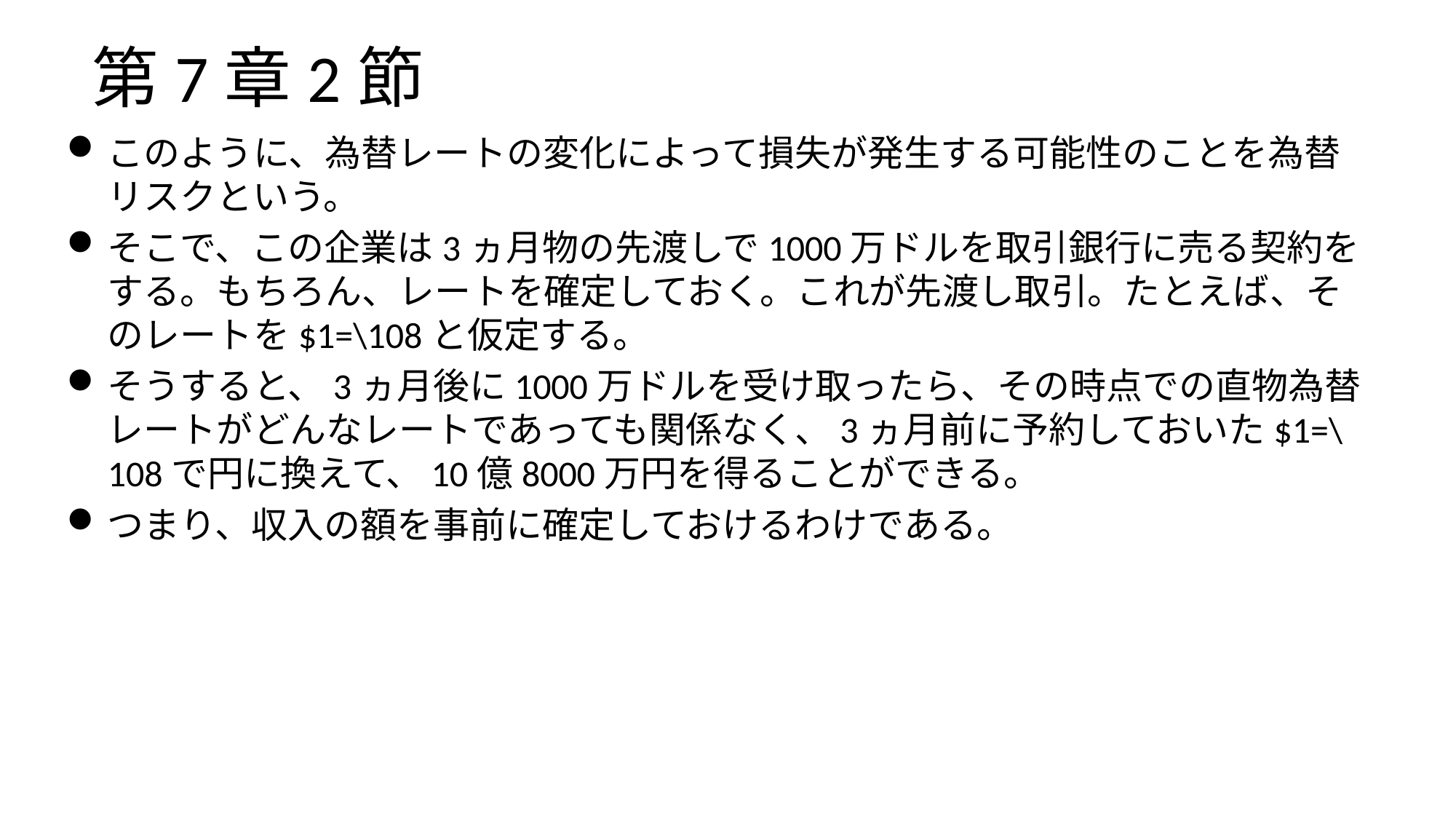

# 第7章2節
このように、為替レートの変化によって損失が発生する可能性のことを為替リスクという。
そこで、この企業は3ヵ月物の先渡しで1000万ドルを取引銀行に売る契約をする。もちろん、レートを確定しておく。これが先渡し取引。たとえば、そのレートを$1=\108と仮定する。
そうすると、3ヵ月後に1000万ドルを受け取ったら、その時点での直物為替レートがどんなレートであっても関係なく、3ヵ月前に予約しておいた$1=\108で円に換えて、10億8000万円を得ることができる。
つまり、収入の額を事前に確定しておけるわけである。